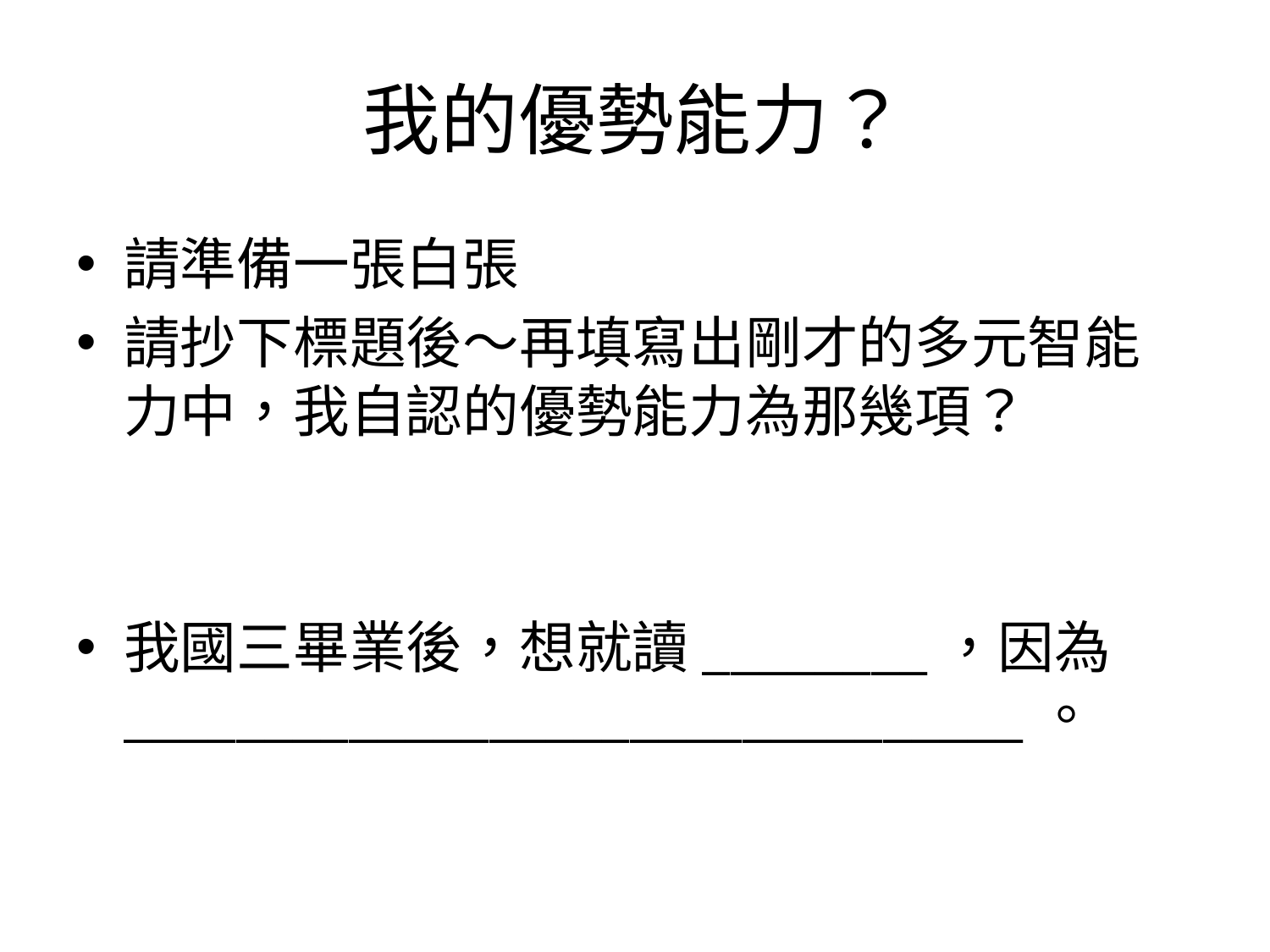

# 我的優勢能力？
請準備一張白張
請抄下標題後～再填寫出剛才的多元智能力中，我自認的優勢能力為那幾項？

我國三畢業後，想就讀________，因為________________________________。